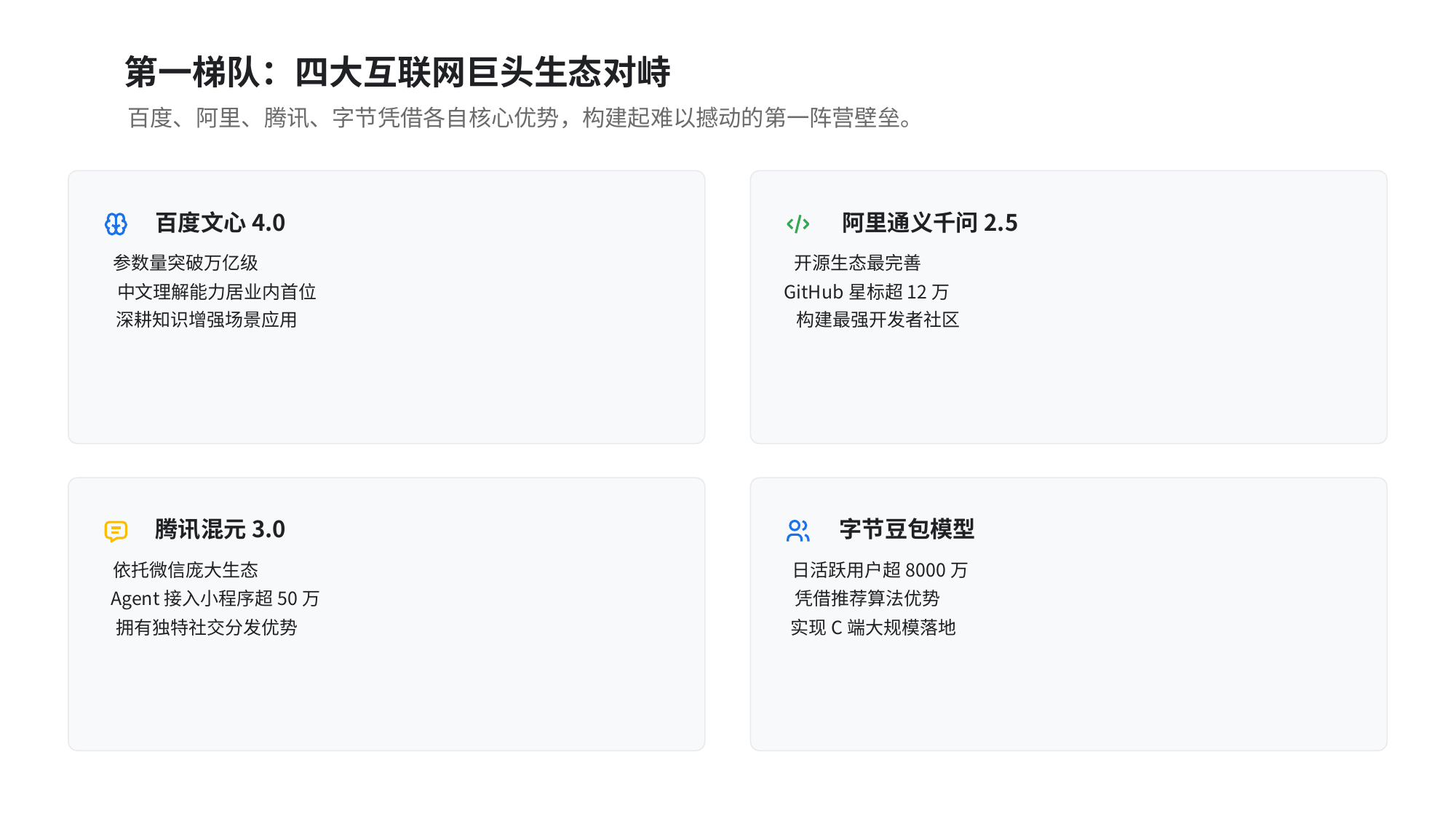

第一梯队：四大互联网巨头生态对峙
百度、阿里、腾讯、字节凭借各自核心优势，构建起难以撼动的第一阵营壁垒。

百度文心4.0

参数量突破万亿级
中文理解能力居业内首位
深耕知识增强场景应用

阿里通义千问2.5

开源生态最完善
GitHub星标超12万
构建最强开发者社区

腾讯混元3.0

依托微信庞大生态
Agent接入小程序超50万
拥有独特社交分发优势

字节豆包模型

日活跃用户超8000万
凭借推荐算法优势
实现C端大规模落地